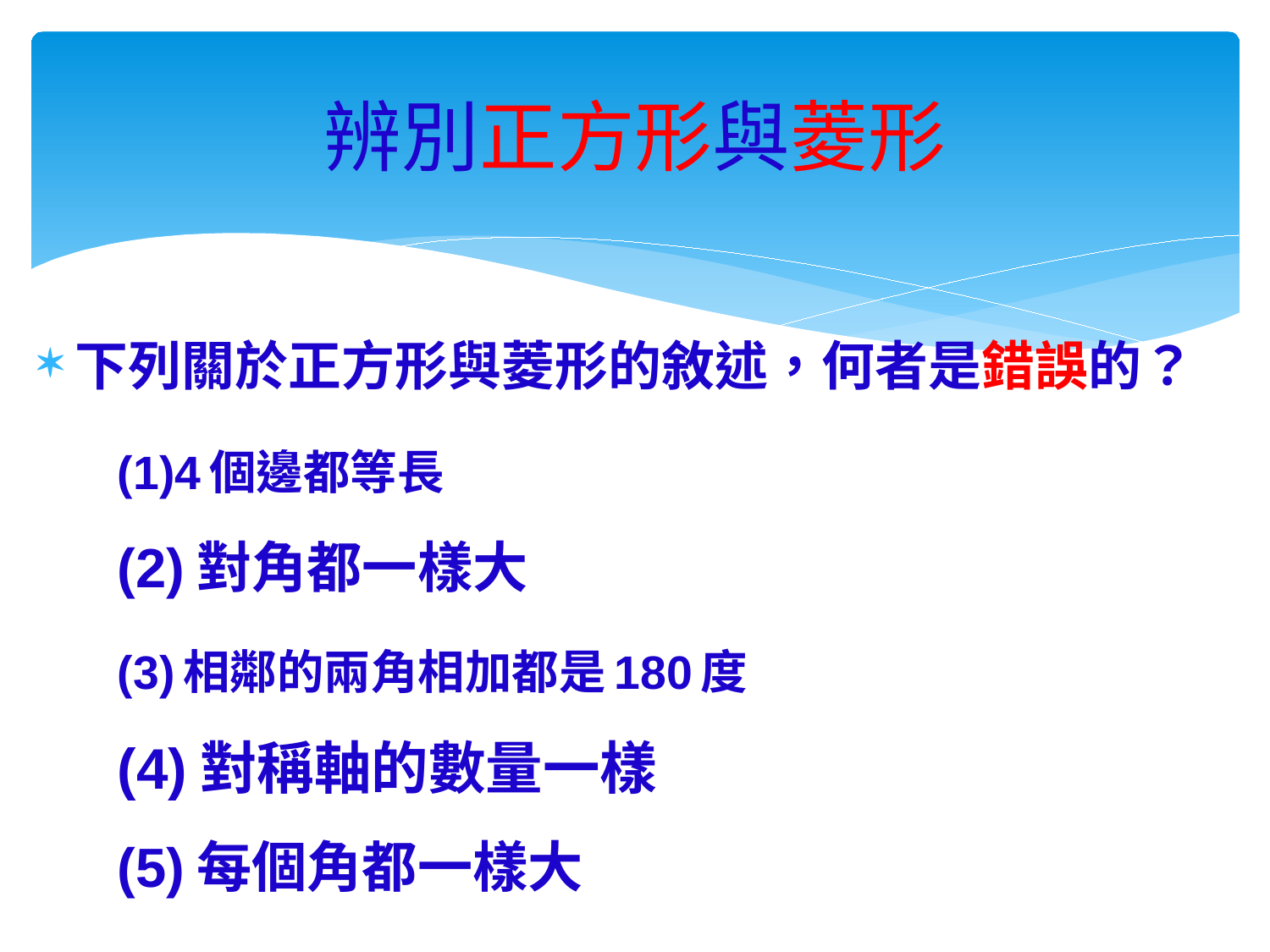

# 辨別正方形與菱形
下列關於正方形與菱形的敘述，何者是錯誤的？
(1)4個邊都等長
(2)對角都一樣大
(3)相鄰的兩角相加都是180度
(4)對稱軸的數量一樣
(5)每個角都一樣大